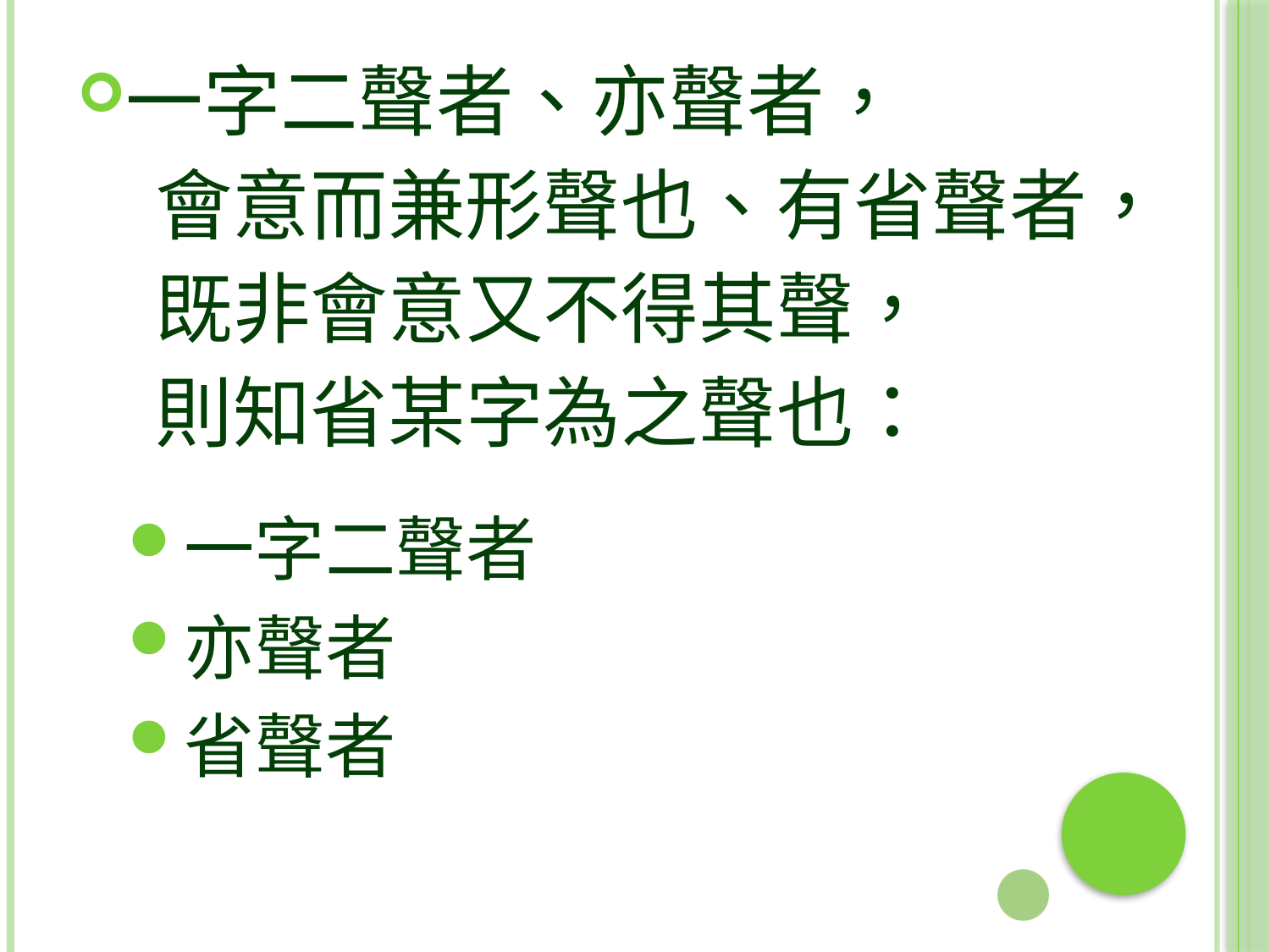

一字二聲者、亦聲者，
　會意而兼形聲也、有省聲者，
　既非會意又不得其聲，
　則知省某字為之聲也：

一字二聲者
亦聲者
省聲者